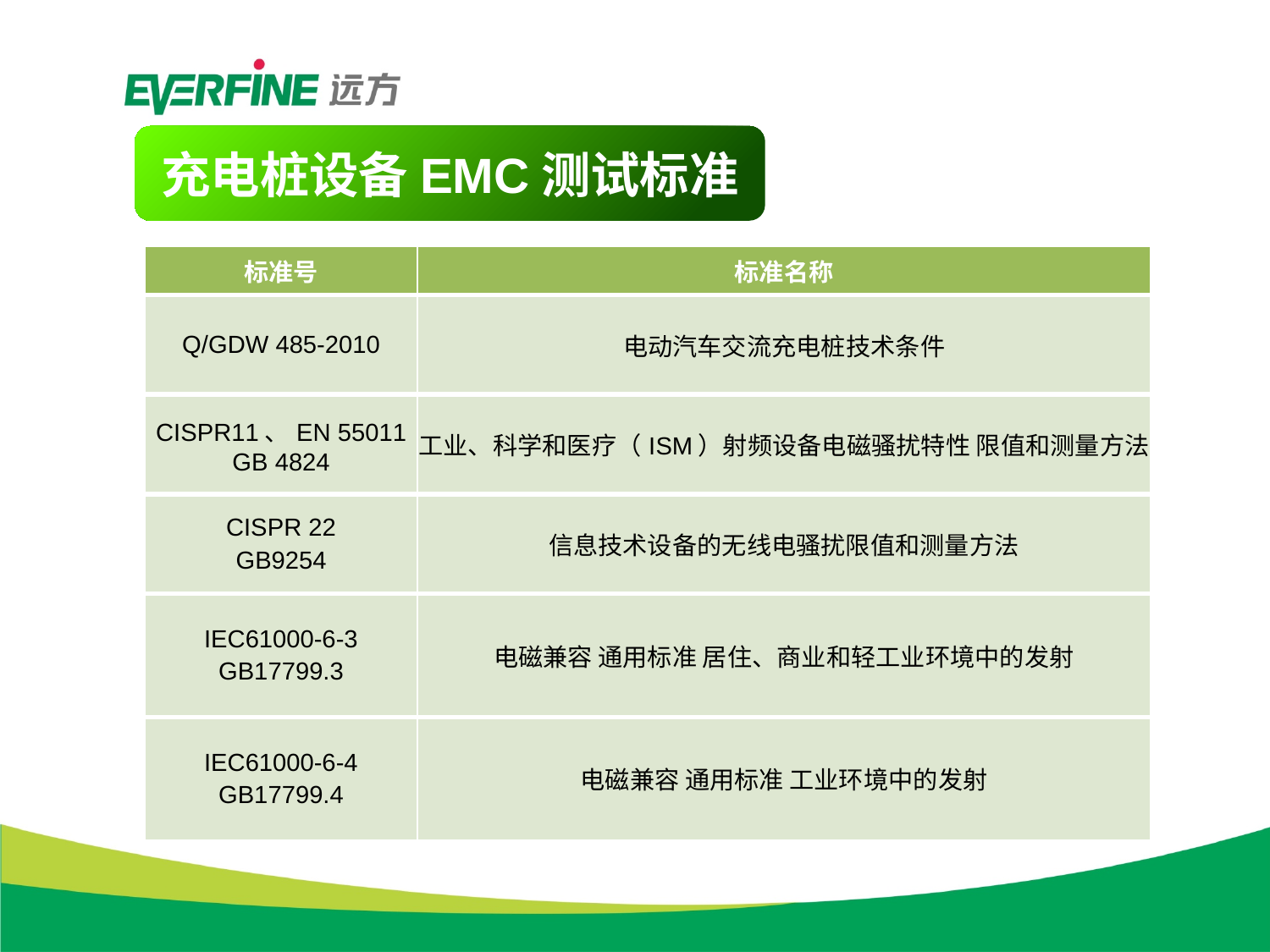

充电桩设备EMC测试标准

| 标准号 | 标准名称 |
| --- | --- |
| Q/GDW 485-2010 | 电动汽车交流充电桩技术条件 |
| CISPR11、EN 55011 GB 4824 | 工业、科学和医疗（ISM）射频设备电磁骚扰特性 限值和测量方法 |
| CISPR 22 GB9254 | 信息技术设备的无线电骚扰限值和测量方法 |
| IEC61000-6-3 GB17799.3 | 电磁兼容 通用标准 居住、商业和轻工业环境中的发射 |
| IEC61000-6-4 GB17799.4 | 电磁兼容 通用标准 工业环境中的发射 |